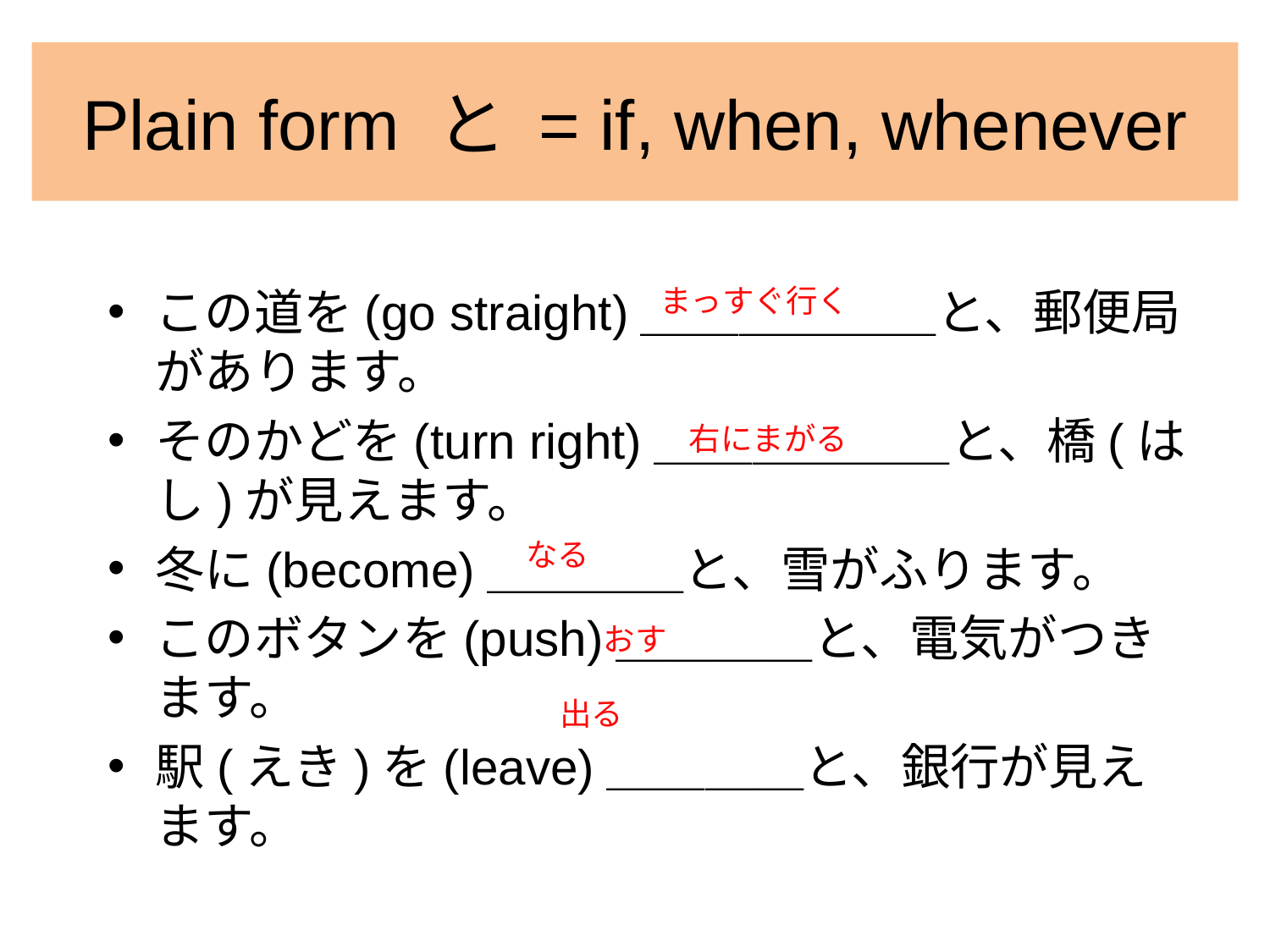

# Plain form と = if, when, whenever
この道を(go straight)＿＿＿＿＿＿と、郵便局があります。
そのかどを(turn right)＿＿＿＿＿＿と、橋(はし)が見えます。
冬に(become)＿＿＿＿と、雪がふります。
このボタンを(push)＿＿＿＿と、電気がつきます。
駅(えき)を(leave)＿＿＿＿と、銀行が見えます。
まっすぐ行く
右にまがる
なる
おす
出る